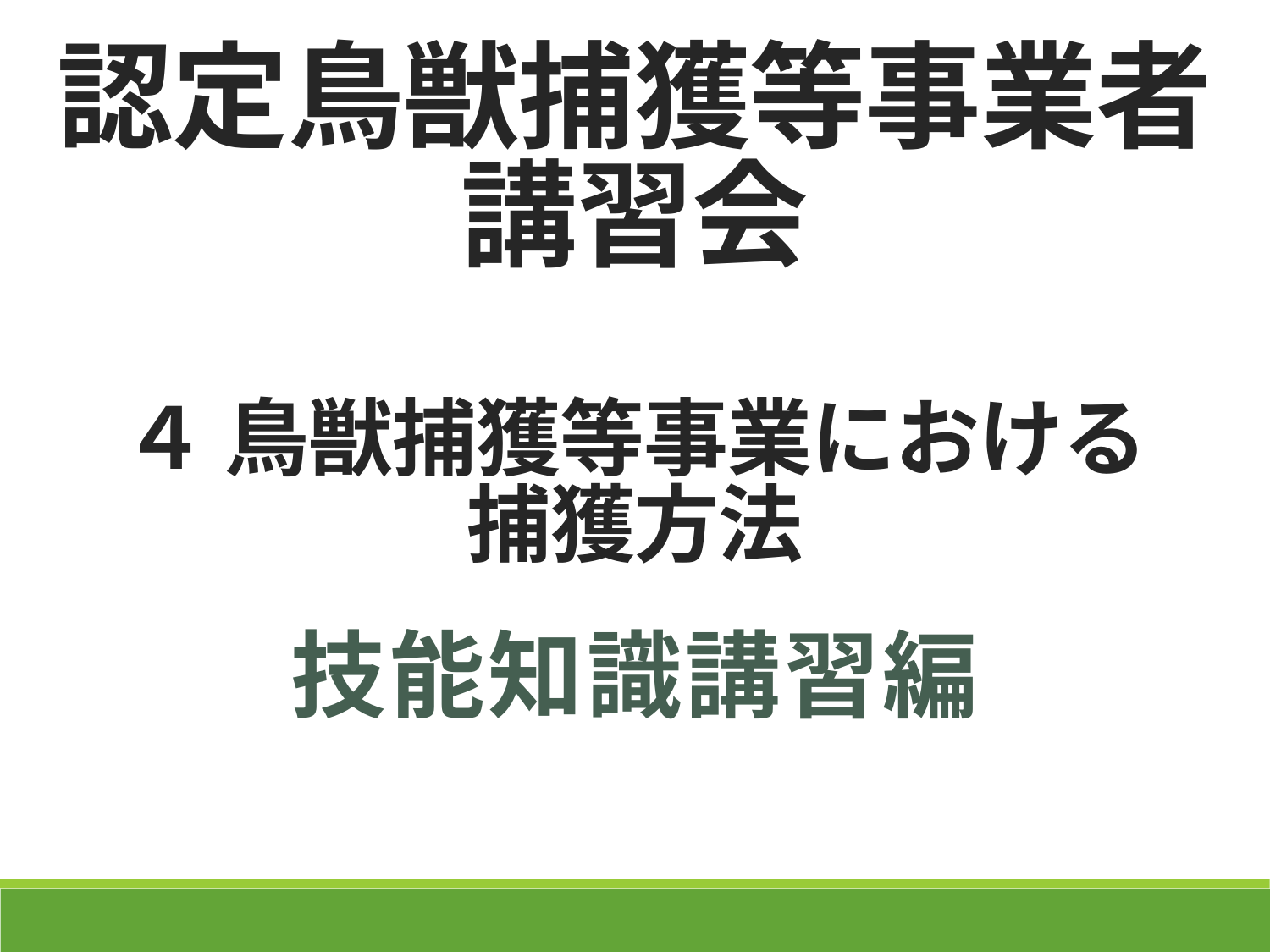

# 認定鳥獣捕獲等事業者 講習会 ４ 鳥獣捕獲等事業における 捕獲方法
技能知識講習編